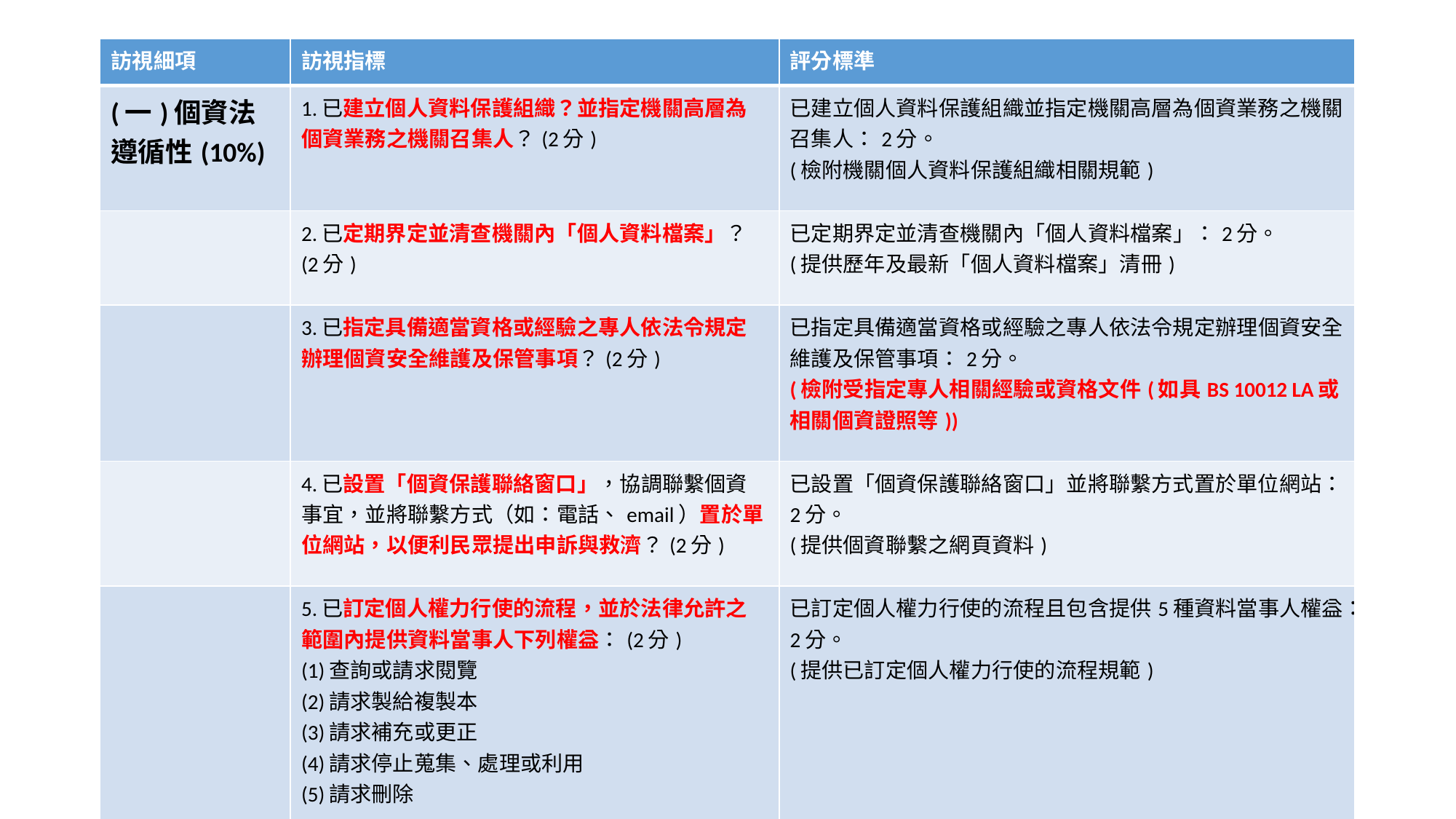

#
| 訪視細項 | 訪視指標 | 評分標準 |
| --- | --- | --- |
| (一)個資法遵循性(10%) | 1.已建立個人資料保護組織？並指定機關高層為個資業務之機關召集人？(2分) | 已建立個人資料保護組織並指定機關高層為個資業務之機關召集人：2分。 (檢附機關個人資料保護組織相關規範) |
|  | 2.已定期界定並清查機關內「個人資料檔案」？(2分) | 已定期界定並清查機關內「個人資料檔案」：2分。 (提供歷年及最新「個人資料檔案」清冊) |
|  | 3.已指定具備適當資格或經驗之專人依法令規定辦理個資安全維護及保管事項？(2分) | 已指定具備適當資格或經驗之專人依法令規定辦理個資安全維護及保管事項：2分。 (檢附受指定專人相關經驗或資格文件(如具BS 10012 LA或相關個資證照等)) |
|  | 4.已設置「個資保護聯絡窗口」，協調聯繫個資事宜，並將聯繫方式（如：電話、email）置於單位網站，以便利民眾提出申訴與救濟？(2分) | 已設置「個資保護聯絡窗口」並將聯繫方式置於單位網站：2分。 (提供個資聯繫之網頁資料) |
|  | 5.已訂定個人權力行使的流程，並於法律允許之範圍內提供資料當事人下列權益：(2分) (1)查詢或請求閱覽 (2)請求製給複製本 (3)請求補充或更正 (4)請求停止蒐集、處理或利用 (5)請求刪除 | 已訂定個人權力行使的流程且包含提供5種資料當事人權益：2分。 (提供已訂定個人權力行使的流程規範) |
|  |  |  |
|  |  |  |
|  |  |  |